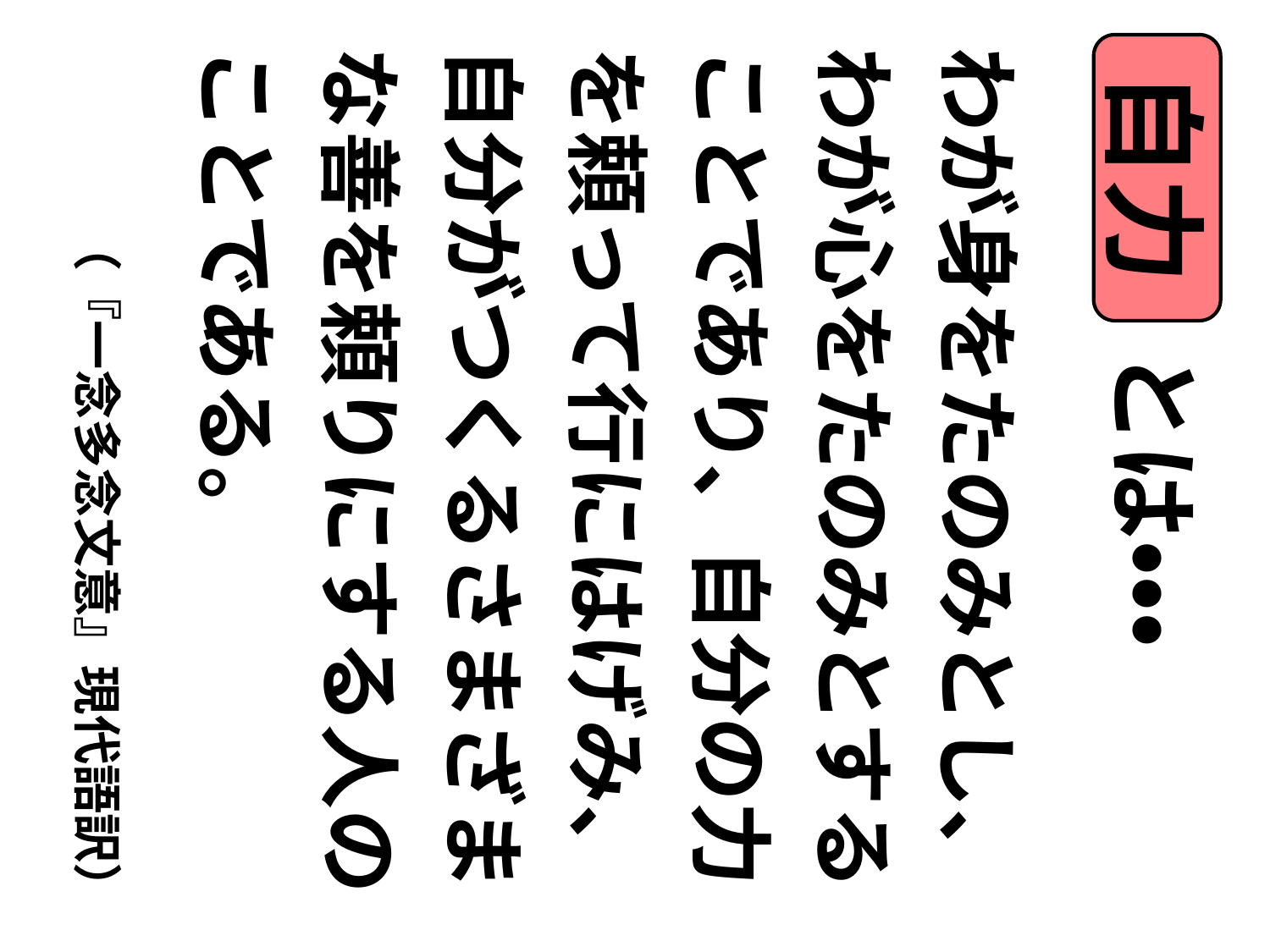

わが身をたのみとし、わが心をたのみとすることであり、自分の力を頼って行にはげみ、自分がつくるさまざまな善を頼りにする人のことである。
　（『一念多念文意』現代語訳）
自力
とは・・・